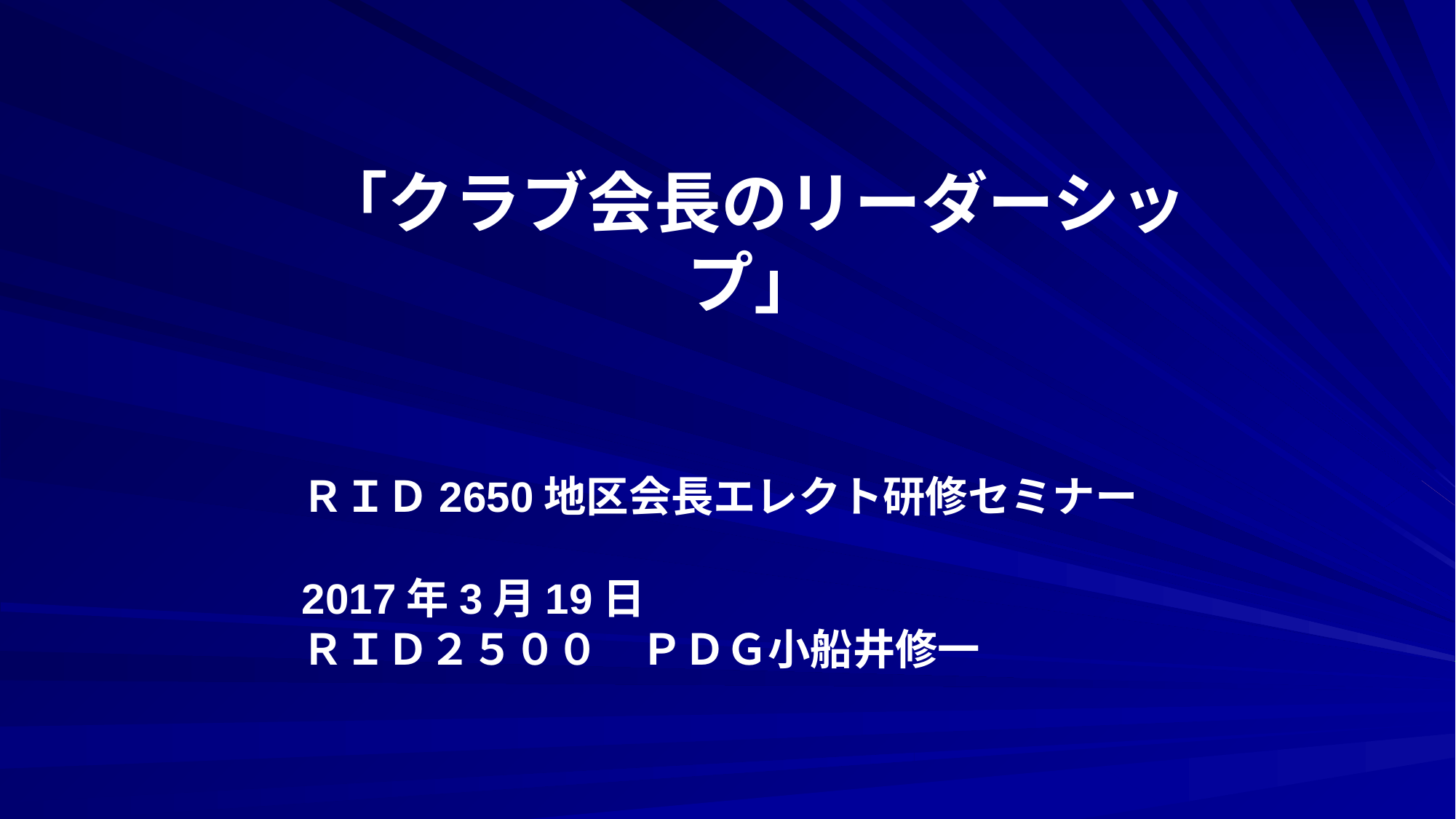

「クラブ会長のリーダーシップ」

ＲＩＤ2650地区会長エレクト研修セミナー

2017年3月19日
ＲＩＤ２５００　ＰＤＧ小船井修一